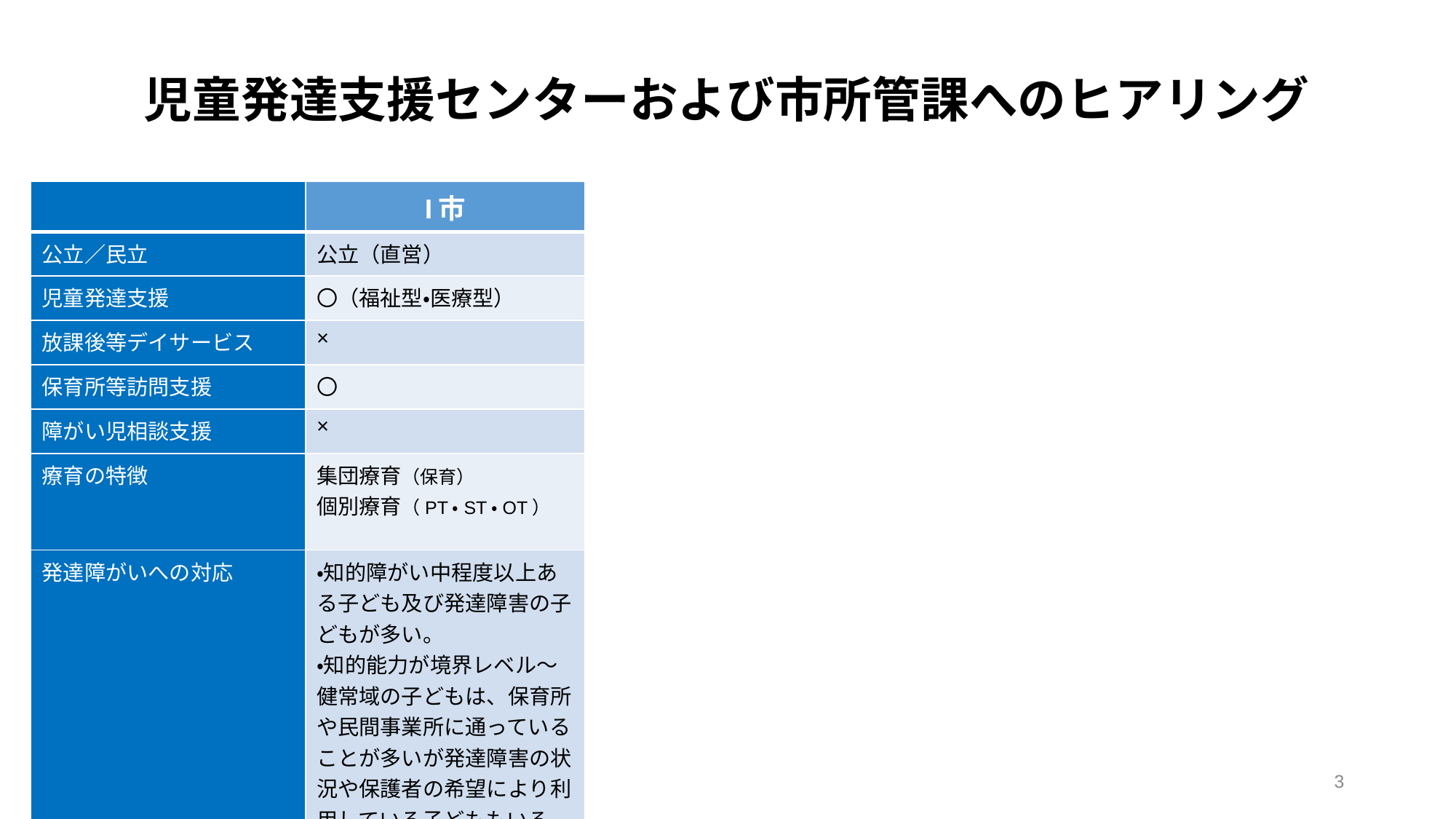

児童発達支援センターおよび市所管課へのヒアリング
|  | I市 |
| --- | --- |
| 公立／民立 | 公立（直営） |
| 児童発達支援 | 〇（福祉型・医療型） |
| 放課後等デイサービス | × |
| 保育所等訪問支援 | 〇 |
| 障がい児相談支援 | × |
| 療育の特徴 | 集団療育（保育） 個別療育（PT・ST・OT） |
| 発達障がいへの対応 | ・知的障がい中程度以上ある子ども及び発達障害の子どもが多い。 ・知的能力が境界レベル～健常域の子どもは、保育所や民間事業所に通っていることが多いが発達障害の状況や保護者の希望により利用している子どももいる。 |
3